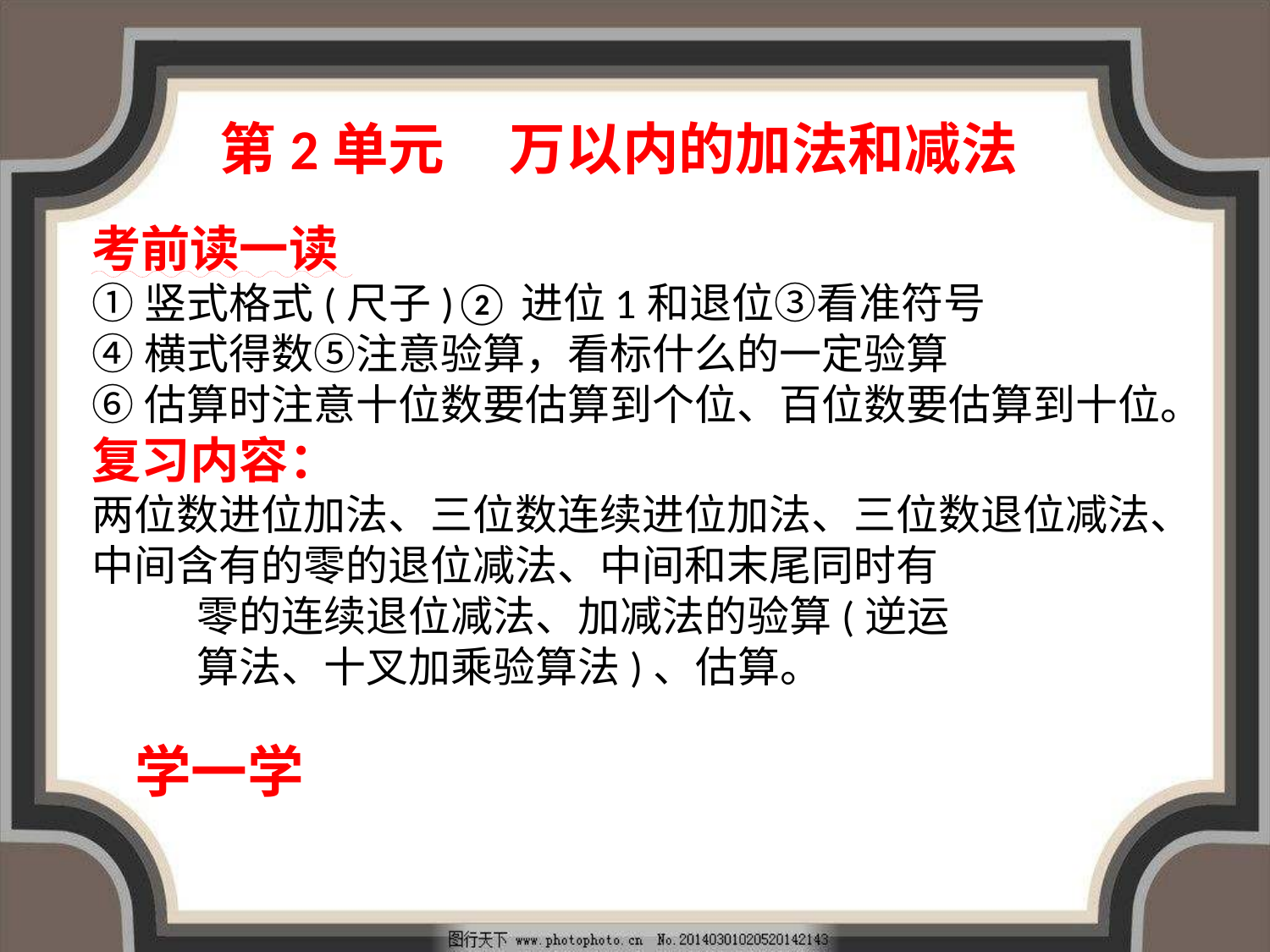

第2单元     万以内的加法和减法
考前读一读
①竖式格式(尺子)②进位1和退位③看准符号
④横式得数⑤注意验算，看标什么的一定验算
⑥估算时注意十位数要估算到个位、百位数要估算到十位。
复习内容：
两位数进位加法、三位数连续进位加法、三位数退位减法、中间含有的零的退位减法、中间和末尾同时有
          零的连续退位减法、加减法的验算(逆运
          算法、十叉加乘验算法)、估算。

学一学